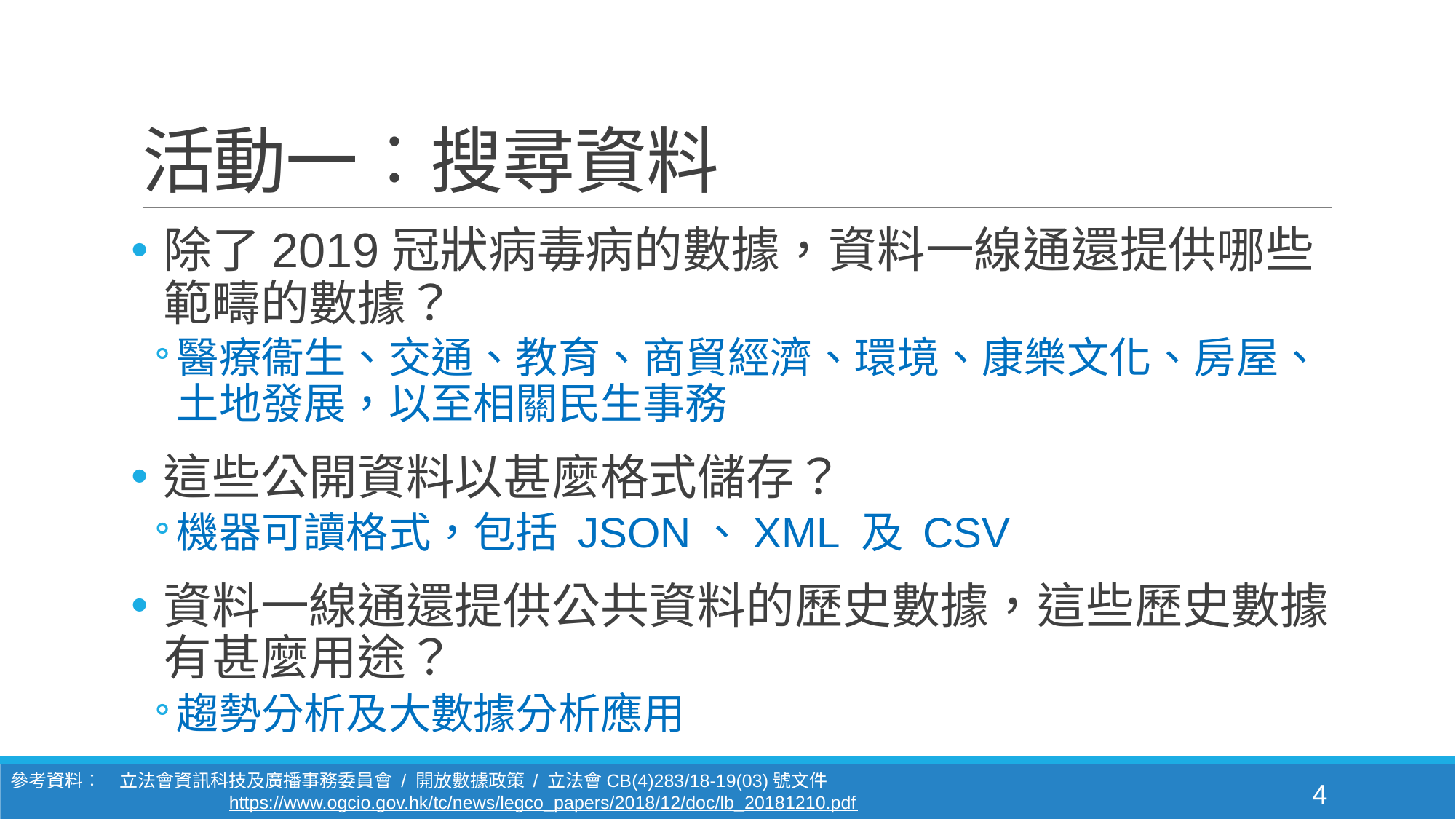

# 活動一︰搜尋資料
除了2019冠狀病毒病的數據，資料一線通還提供哪些範疇的數據？
醫療衞生、交通、教育、商貿經濟、環境、康樂文化、房屋、土地發展，以至相關民生事務
這些公開資料以甚麼格式儲存？
機器可讀格式，包括 JSON、XML 及 CSV
資料一線通還提供公共資料的歷史數據，這些歷史數據有甚麼用途？
趨勢分析及大數據分析應用
參考資料︰	立法會資訊科技及廣播事務委員會 / 開放數據政策 / 立法會CB(4)283/18-19(03)號文件
		https://www.ogcio.gov.hk/tc/news/legco_papers/2018/12/doc/lb_20181210.pdf
4